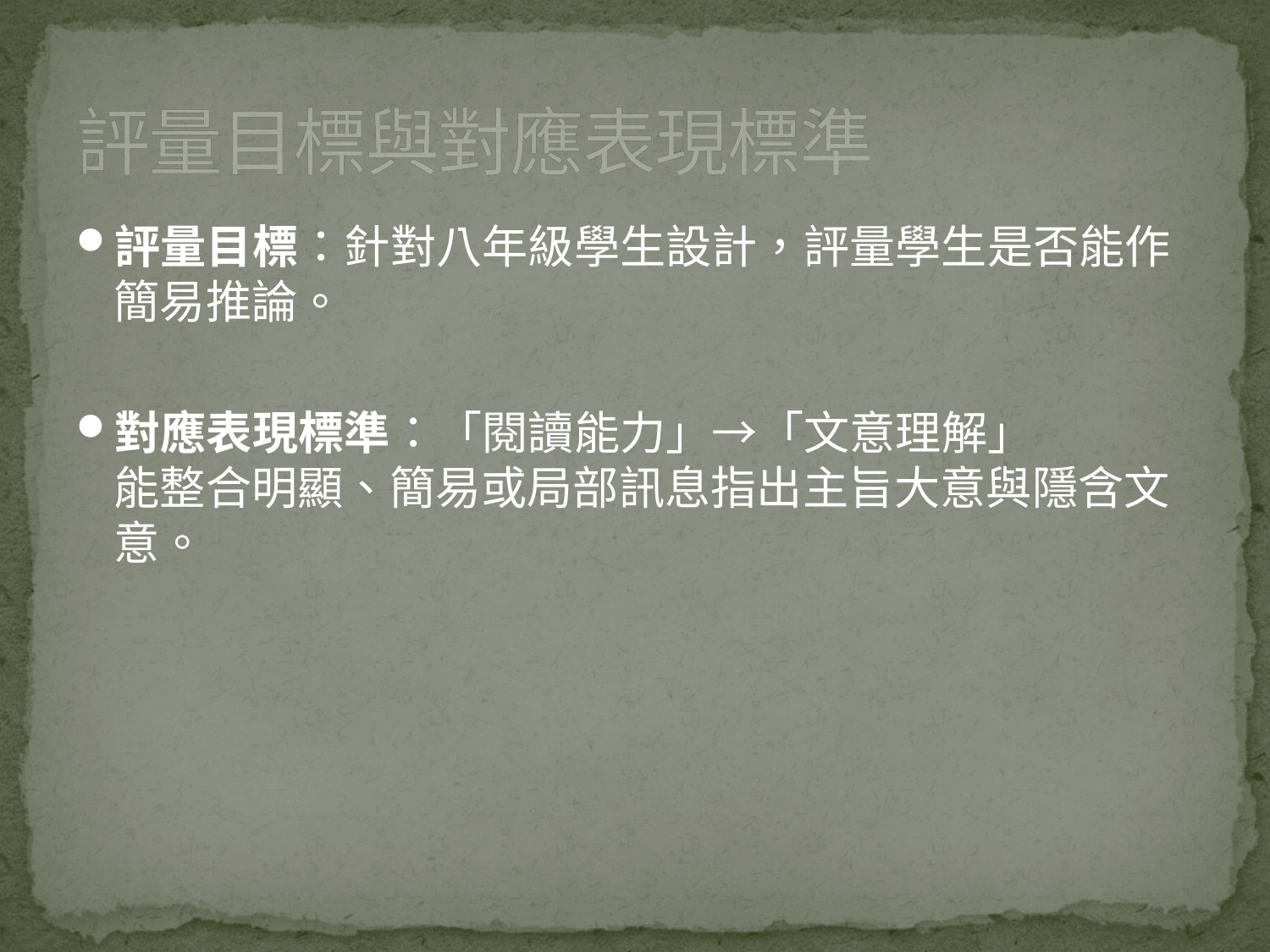

# 評量目標與對應表現標準
評量目標：針對八年級學生設計，評量學生是否能作簡易推論。

對應表現標準：「閱讀能力」→「文意理解」
能整合明顯、簡易或局部訊息指出主旨大意與隱含文意。